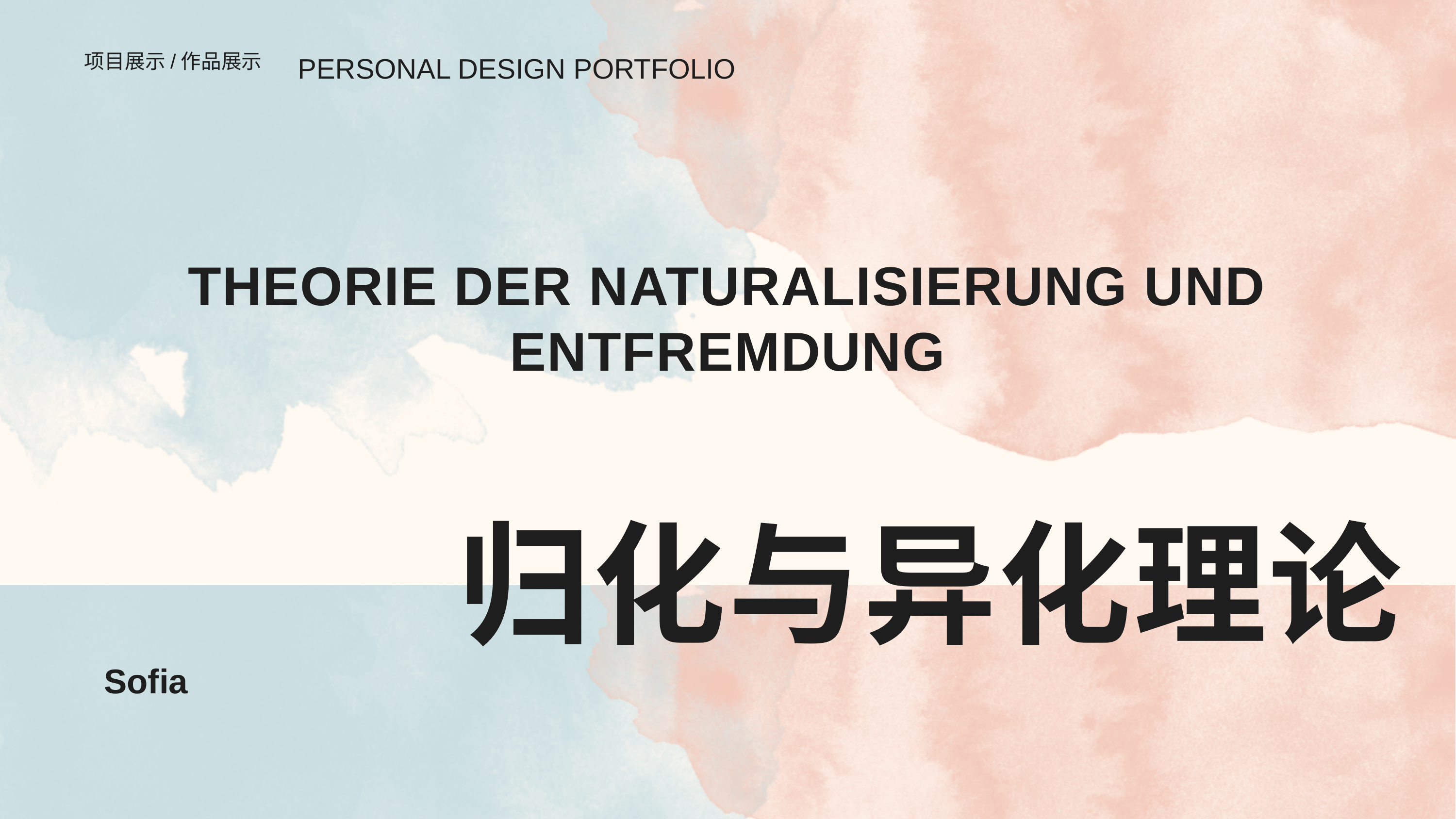

PERSONAL DESIGN PORTFOLIO
项目展示/作品展示
THEORIE DER NATURALISIERUNG UND ENTFREMDUNG
归化与异化理论

Sofia